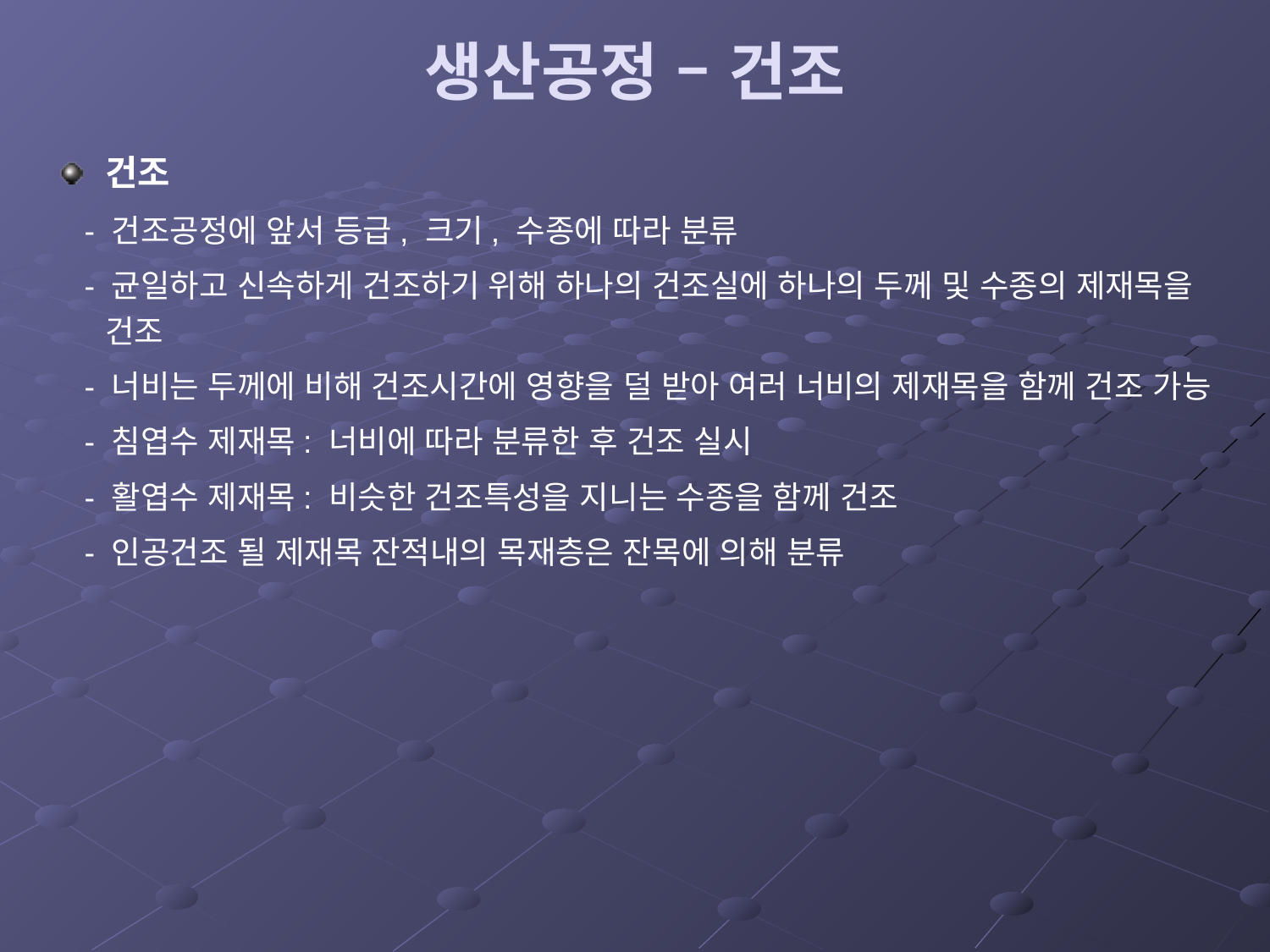

# 생산공정 – 건조
건조
   - 건조공정에 앞서 등급, 크기, 수종에 따라 분류
   - 균일하고 신속하게 건조하기 위해 하나의 건조실에 하나의 두께 및 수종의 제재목을 건조
   - 너비는 두께에 비해 건조시간에 영향을 덜 받아 여러 너비의 제재목을 함께 건조 가능
   - 침엽수 제재목: 너비에 따라 분류한 후 건조 실시
   - 활엽수 제재목: 비슷한 건조특성을 지니는 수종을 함께 건조
   - 인공건조 될 제재목 잔적내의 목재층은 잔목에 의해 분류